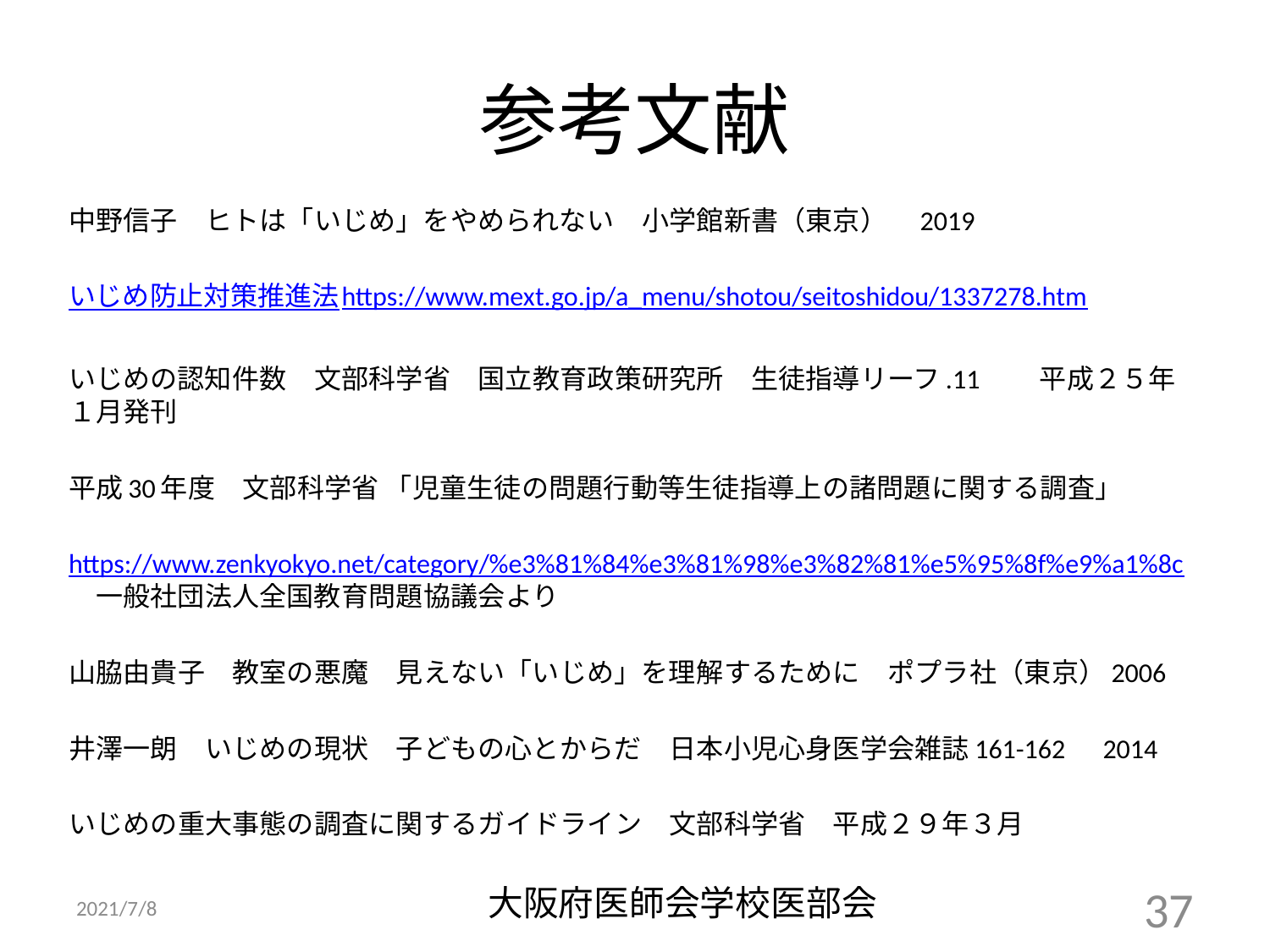

# 参考文献
中野信子　ヒトは「いじめ」をやめられない　小学館新書（東京）　2019

いじめ防止対策推進法https://www.mext.go.jp/a_menu/shotou/seitoshidou/1337278.htm

いじめの認知件数　文部科学省　国立教育政策研究所　生徒指導リーフ.11　　平成２５年１月発刊

平成30年度　文部科学省 「児童生徒の問題行動等生徒指導上の諸問題に関する調査」

https://www.zenkyokyo.net/category/%e3%81%84%e3%81%98%e3%82%81%e5%95%8f%e9%a1%8c　一般社団法人全国教育問題協議会より

山脇由貴子　教室の悪魔　見えない「いじめ」を理解するために　ポプラ社（東京）2006

井澤一朗　いじめの現状　子どもの心とからだ　日本小児心身医学会雑誌161-162　2014

いじめの重大事態の調査に関するガイドライン　文部科学省　平成２９年３月

大阪府医師会学校医部会
2021/7/8
37